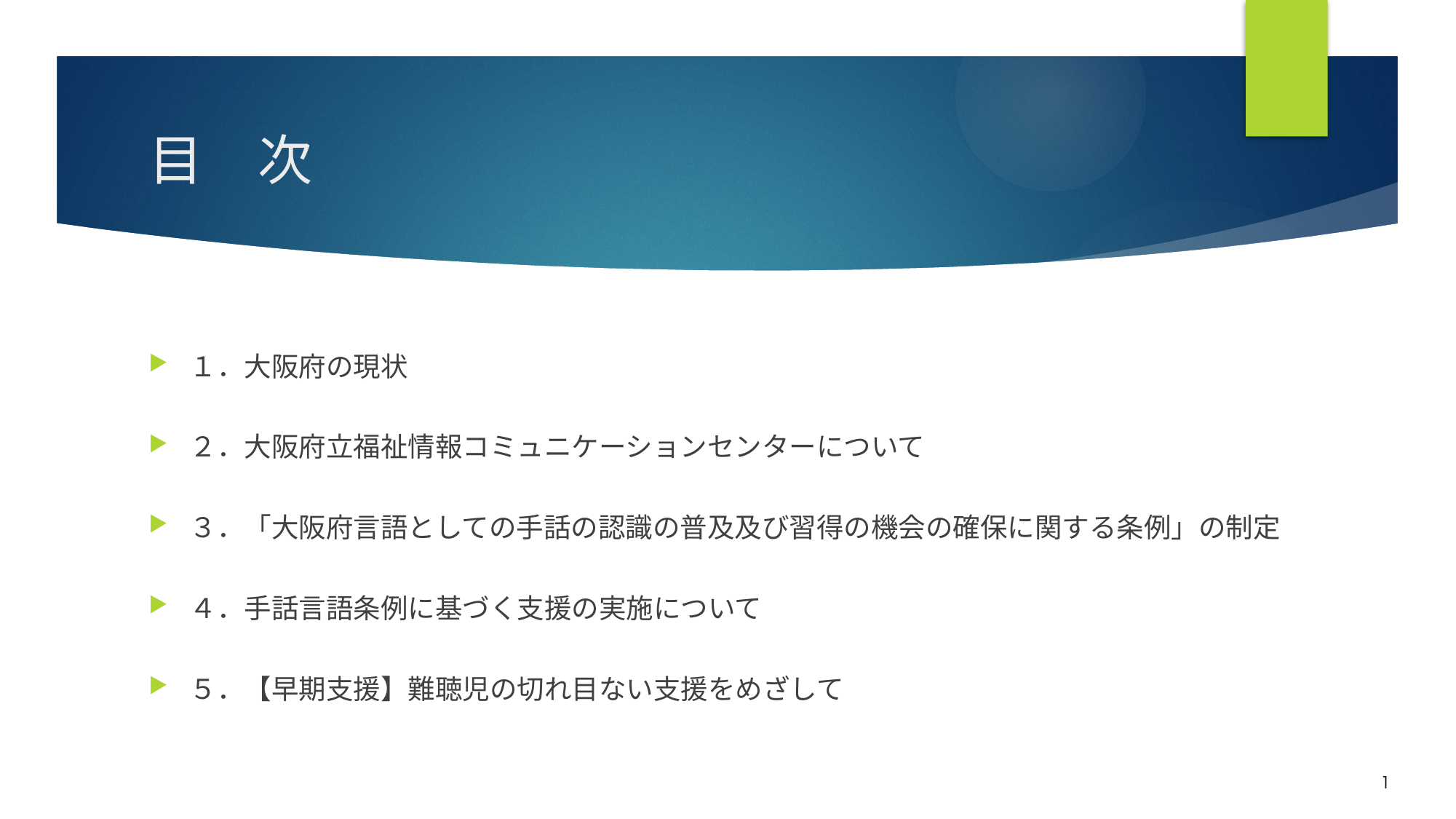

# 目　次
１．大阪府の現状
２．大阪府立福祉情報コミュニケーションセンターについて
３．「大阪府言語としての手話の認識の普及及び習得の機会の確保に関する条例」の制定
４．手話言語条例に基づく支援の実施について
５．【早期支援】難聴児の切れ目ない支援をめざして

1